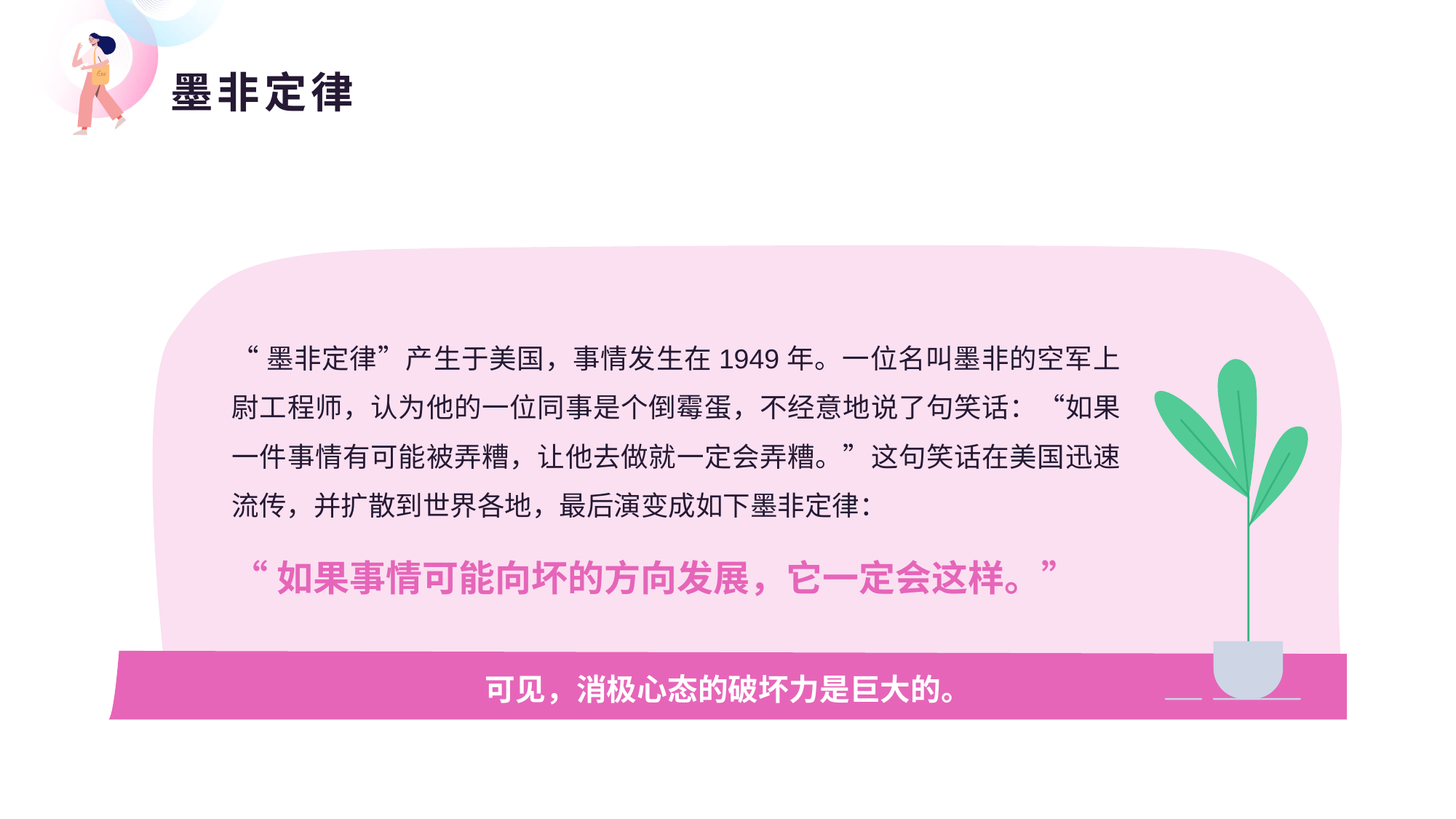

# 墨非定律

“墨非定律”产生于美国，事情发生在1949年。一位名叫墨非的空军上尉工程师，认为他的一位同事是个倒霉蛋，不经意地说了句笑话：“如果一件事情有可能被弄糟，让他去做就一定会弄糟。”这句笑话在美国迅速流传，并扩散到世界各地，最后演变成如下墨非定律：
“如果事情可能向坏的方向发展，它一定会这样。”

可见，消极心态的破坏力是巨大的。